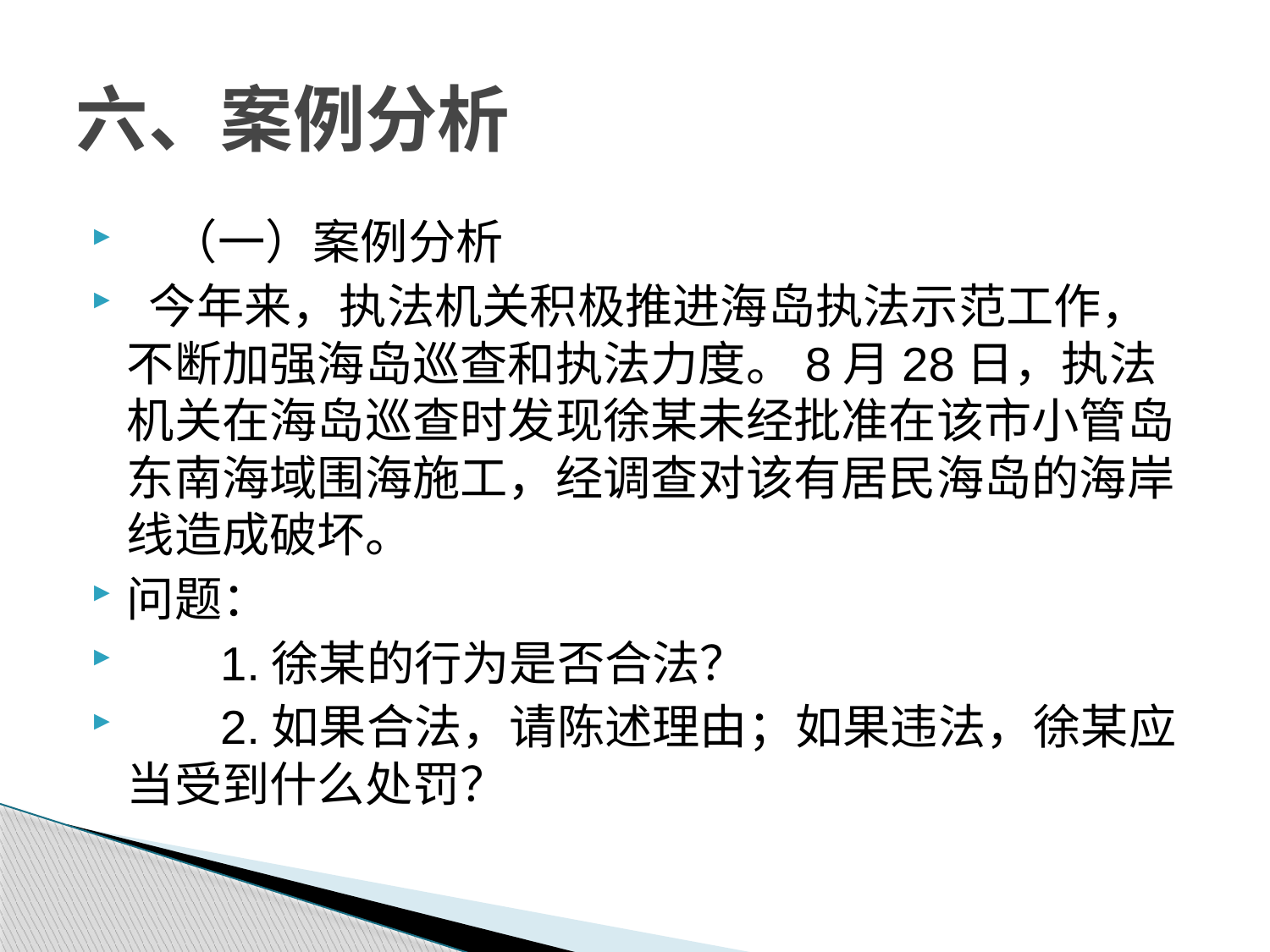

# 六、案例分析
   （一）案例分析
 今年来，执法机关积极推进海岛执法示范工作，不断加强海岛巡查和执法力度。8月28日，执法机关在海岛巡查时发现徐某未经批准在该市小管岛东南海域围海施工，经调查对该有居民海岛的海岸线造成破坏。
问题：
       1.徐某的行为是否合法？
       2.如果合法，请陈述理由；如果违法，徐某应当受到什么处罚？